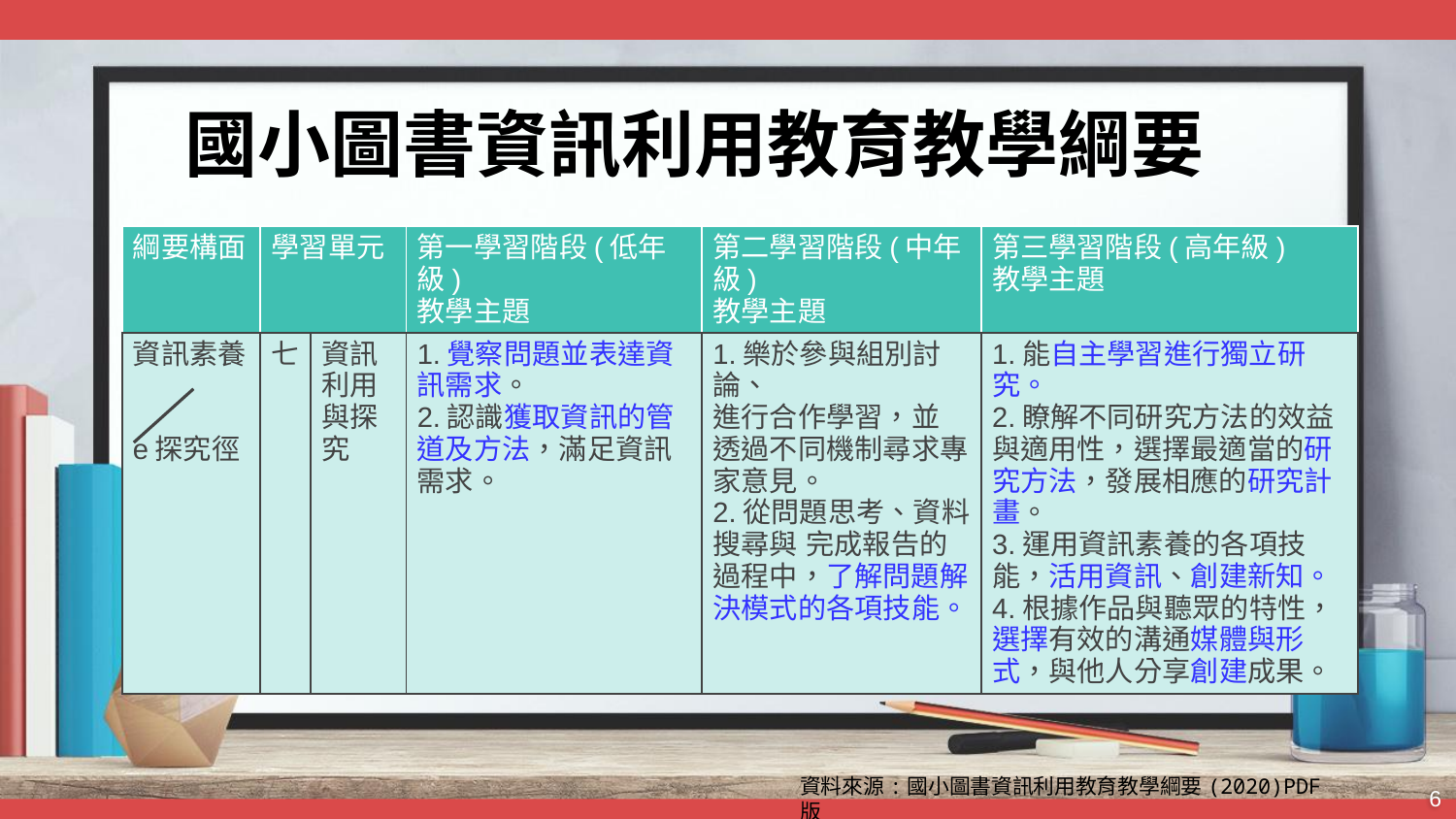

# 國小圖書資訊利用教育教學綱要
| 綱要構面 | 學習單元 |  | 第一學習階段(低年級) 教學主題 | 第二學習階段(中年級) 教學主題 | 第三學習階段(高年級) 教學主題 |
| --- | --- | --- | --- | --- | --- |
| 資訊素養 e探究徑 | 七 | 資訊利用與探究 | 1.覺察問題並表達資訊需求。 2.認識獲取資訊的管道及方法，滿足資訊需求。 | 1.樂於參與組別討論、 進行合作學習，並 透過不同機制尋求專家意見。 2.從問題思考、資料搜尋與 完成報告的過程中，了解問題解決模式的各項技能。 | 1.能自主學習進行獨立研 究。 2.瞭解不同研究方法的效益與適用性，選擇最適當的研究方法，發展相應的研究計畫。 3.運用資訊素養的各項技 能，活用資訊、創建新知。 4.根據作品與聽眾的特性， 選擇有效的溝通媒體與形式，與他人分享創建成果。 |
資料來源:國小圖書資訊利用教育教學綱要(2020)PDF版
6